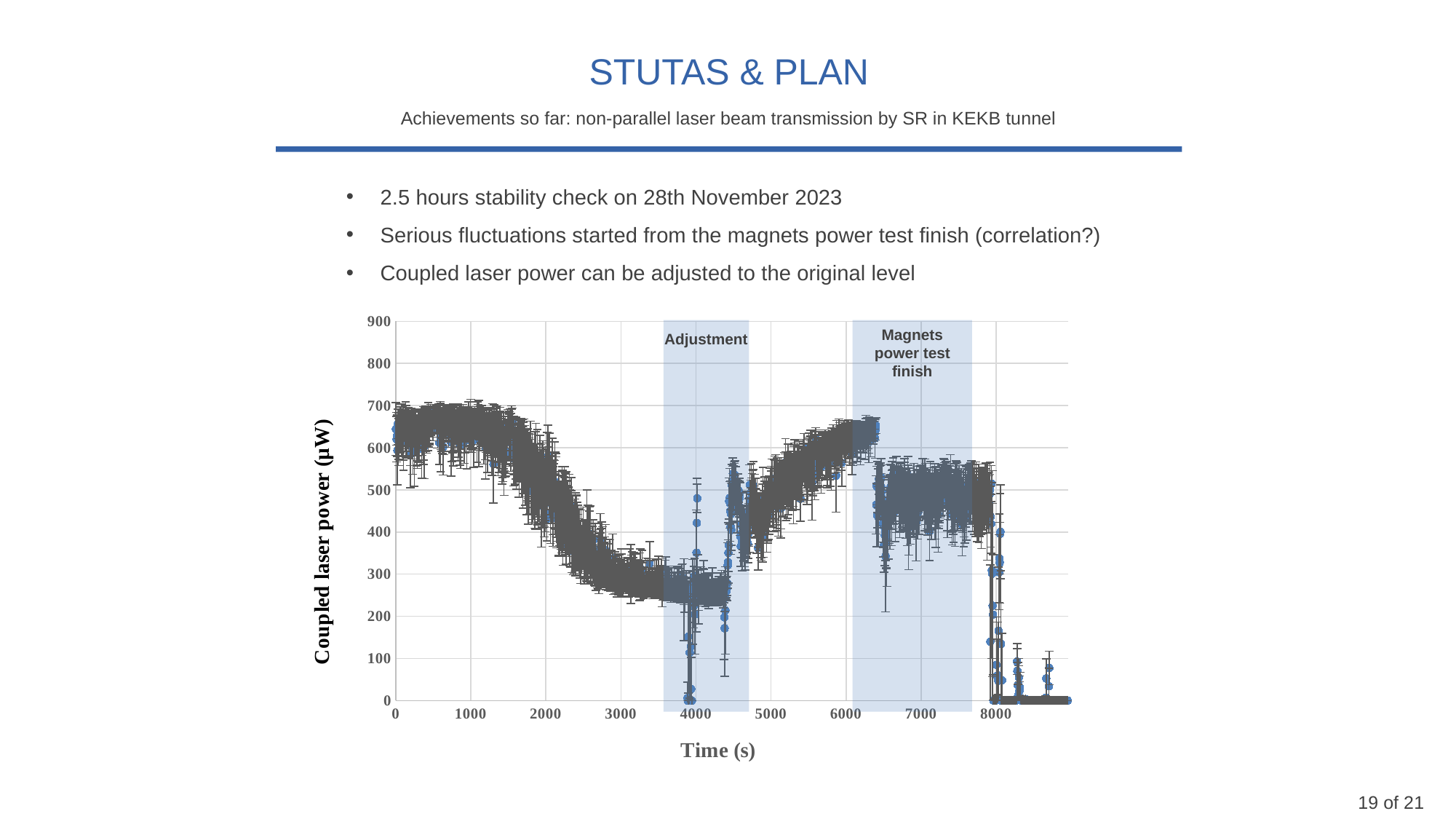

STUTAS & PLAN
Achievements so far: non-parallel laser beam transmission by SR in KEKB tunnel

2.5 hours stability check on 28th November 2023
Serious fluctuations started from the magnets power test finish (correlation?)
Coupled laser power can be adjusted to the original level

### Chart

| Category | ファイバー光量 [µW] |
|---|---|

Magnets power test finish
Adjustment
19 of 21